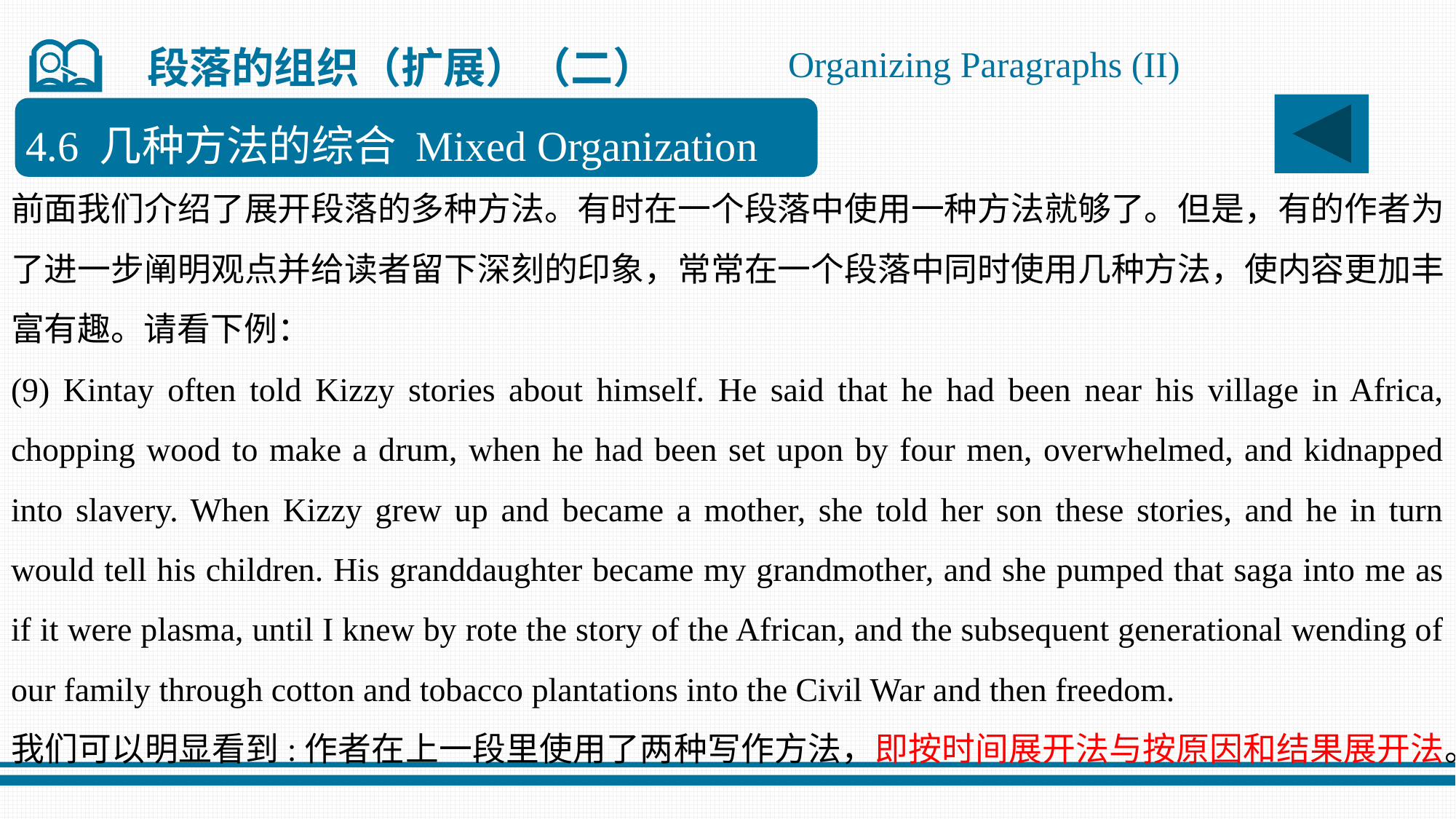

Organizing Paragraphs (II)
段落的组织（扩展）（二）

4.6 几种方法的综合 Mixed Organization
前面我们介绍了展开段落的多种方法。有时在一个段落中使用一种方法就够了。但是，有的作者为了进一步阐明观点并给读者留下深刻的印象，常常在一个段落中同时使用几种方法，使内容更加丰富有趣。请看下例：
(9) Kintay often told Kizzy stories about himself. He said that he had been near his village in Africa, chopping wood to make a drum, when he had been set upon by four men, overwhelmed, and kidnapped into slavery. When Kizzy grew up and became a mother, she told her son these stories, and he in turn would tell his children. His granddaughter became my grandmother, and she pumped that saga into me as if it were plasma, until I knew by rote the story of the African, and the subsequent generational wending of our family through cotton and tobacco plantations into the Civil War and then freedom.
我们可以明显看到:作者在上一段里使用了两种写作方法，即按时间展开法与按原因和结果展开法。